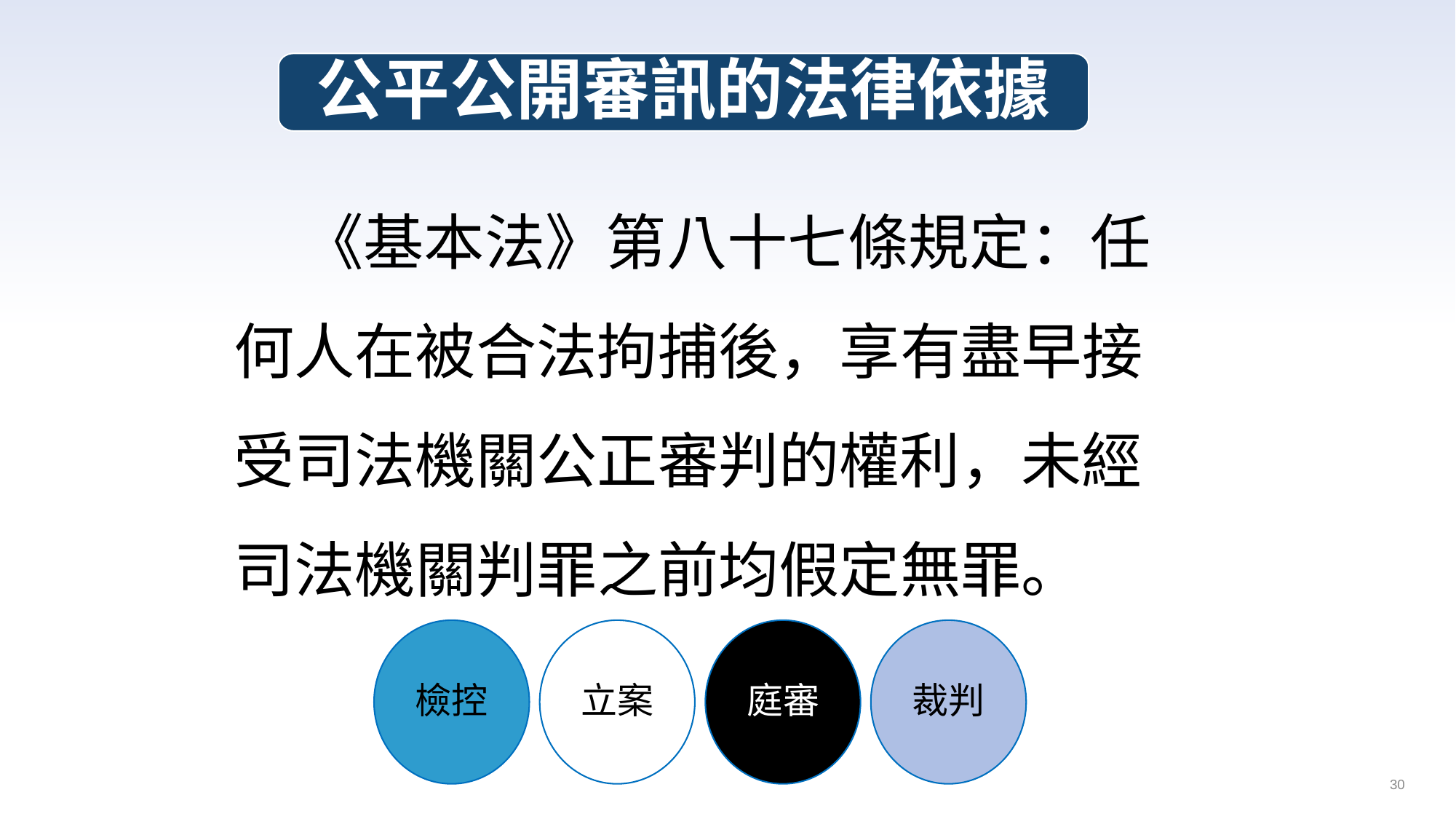

公平公開審訊的法律依據
    《基本法》第八十七條規定：任何人在被合法拘捕後，享有盡早接受司法機關公正審判的權利，未經司法機關判罪之前均假定無罪。
檢控
立案
庭審
裁判
30